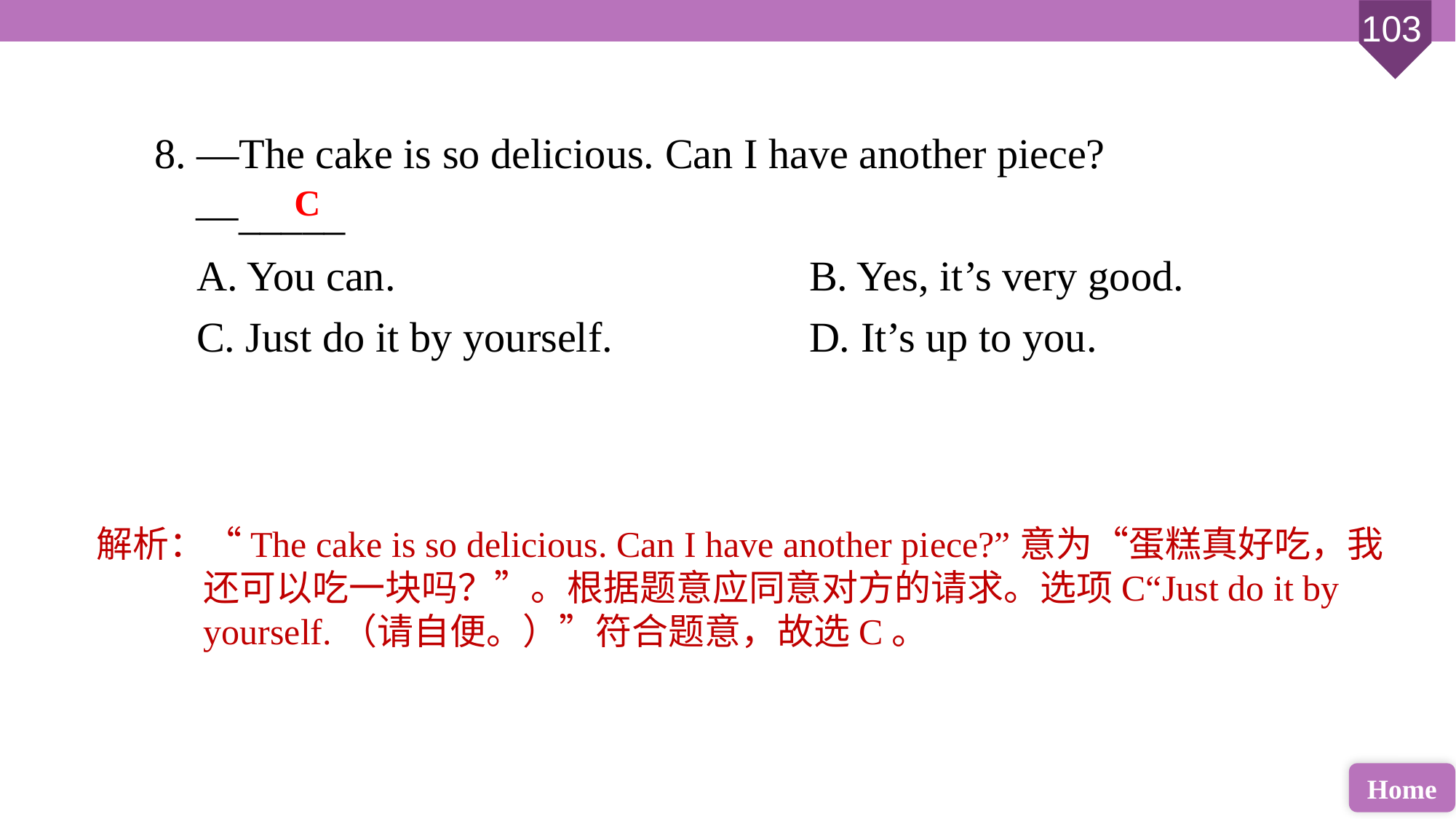

8. —The cake is so delicious. Can I have another piece?
    —_____
    A. You can. 				B. Yes, it’s very good.
    C. Just do it by yourself. 		D. It’s up to you.
C
解析：“The cake is so delicious. Can I have another piece?”意为“蛋糕真好吃，我还可以吃一块吗？”。根据题意应同意对方的请求。选项C“Just do it by yourself.（请自便。）”符合题意，故选C。